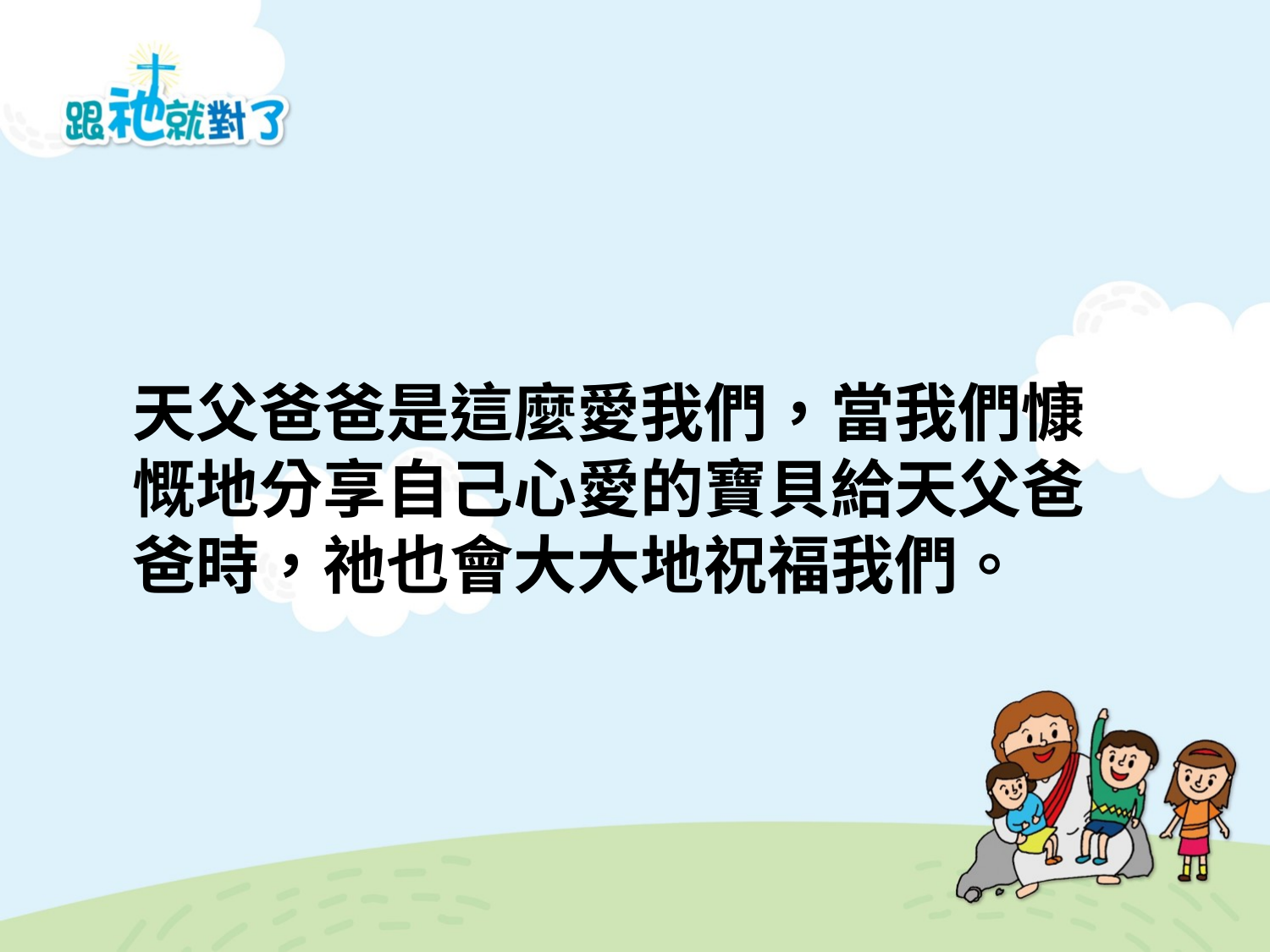

天父爸爸是這麼愛我們，當我們慷慨地分享自己心愛的寶貝給天父爸爸時，祂也會大大地祝福我們。